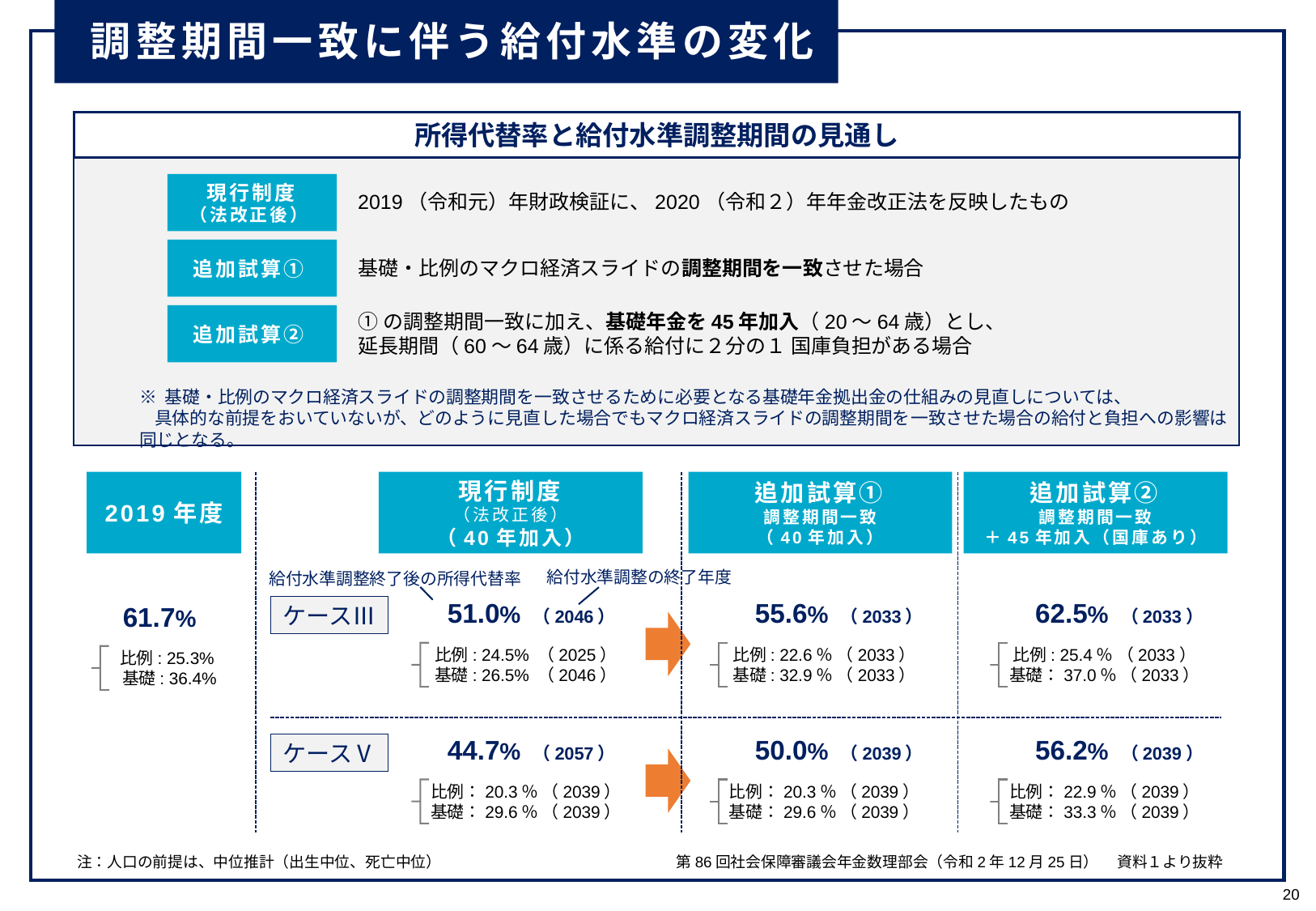

調整期間一致に伴う給付水準の変化
所得代替率と給付水準調整期間の見通し

現行制度
（法改正後）
2019（令和元）年財政検証に、2020（令和２）年年金改正法を反映したもの
追加試算①
基礎・比例のマクロ経済スライドの調整期間を一致させた場合
①の調整期間一致に加え、基礎年金を45年加入（20～64歳）とし、
延長期間（60～64歳）に係る給付に２分の１ 国庫負担がある場合
追加試算②
※ 基礎・比例のマクロ経済スライドの調整期間を一致させるために必要となる基礎年金拠出金の仕組みの見直しについては、
    具体的な前提をおいていないが、どのように見直した場合でもマクロ経済スライドの調整期間を一致させた場合の給付と負担への影響は同じとなる。
2019年度
現行制度
（法改正後）
（40年加入）
追加試算①
調整期間一致
（40年加入）
追加試算②
調整期間一致
＋45年加入（国庫あり）
給付水準調整の終了年度
給付水準調整終了後の所得代替率
ケースⅢ
51.0% （2046）
55.6% （2033）
62.5% （2033）
61.7%

比例: 24.5% （2025）
基礎: 26.5% （2046）
比例: 22.6％ （2033）
基礎: 32.9％ （2033）
比例: 25.4％ （2033）
基礎：37.0％ （2033）
比例: 25.3%
基礎: 36.4%

44.7% （2057）
50.0% （2039）
56.2% （2039）
ケースⅤ

比例：20.3％ （2039）
基礎：29.6％ （2039）
比例：20.3％ （2039）
基礎：29.6％ （2039）
比例：22.9％ （2039）
基礎：33.3％ （2039）

注：人口の前提は、中位推計（出生中位、死亡中位）
第86回社会保障審議会年金数理部会（令和2年12月25日）　 資料１より抜粋
20